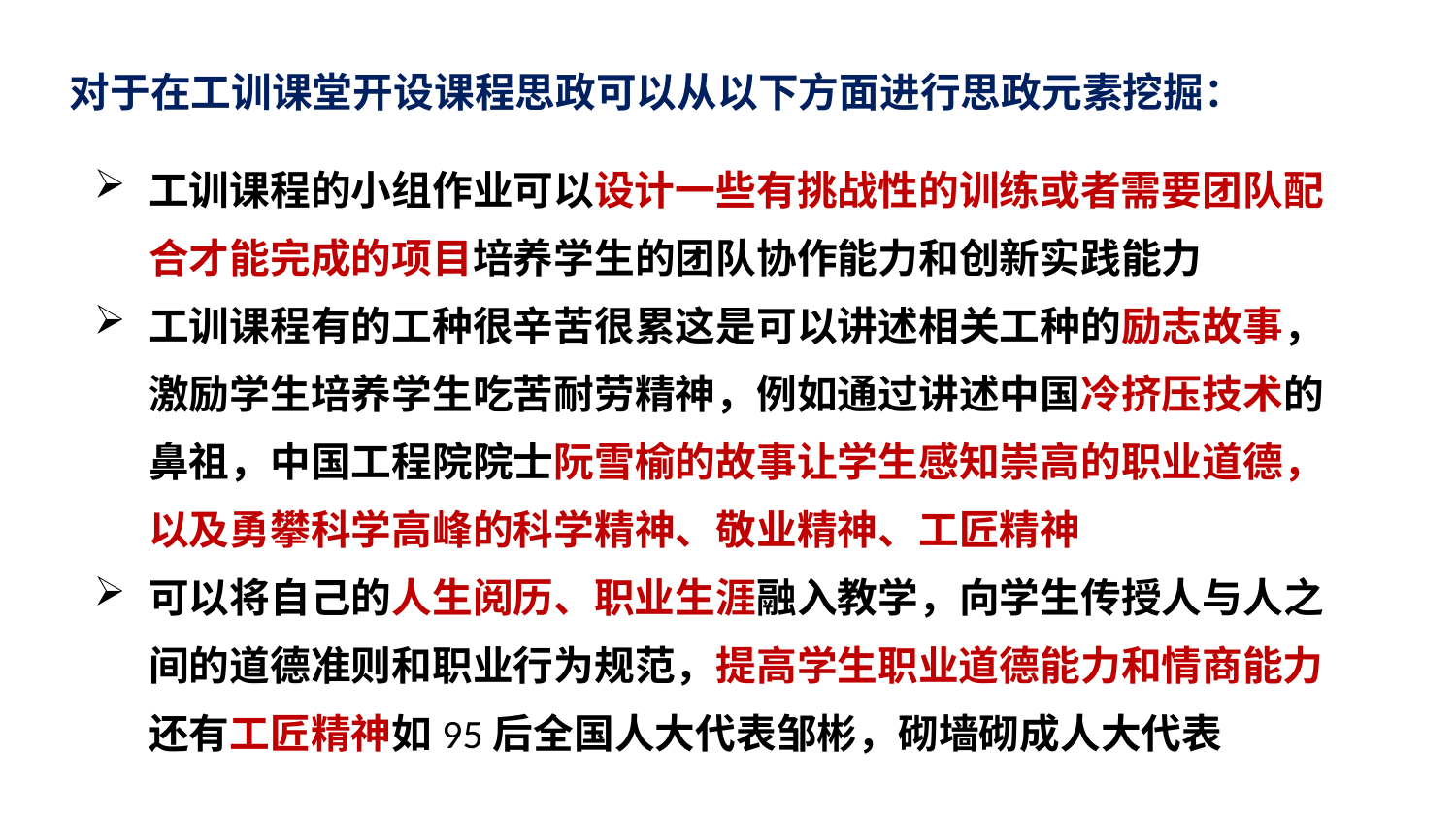

对于在工训课堂开设课程思政可以从以下方面进行思政元素挖掘：
工训课程的小组作业可以设计一些有挑战性的训练或者需要团队配合才能完成的项目培养学生的团队协作能力和创新实践能力
工训课程有的工种很辛苦很累这是可以讲述相关工种的励志故事，激励学生培养学生吃苦耐劳精神，例如通过讲述中国冷挤压技术的鼻祖，中国工程院院士阮雪榆的故事让学生感知崇高的职业道德，以及勇攀科学高峰的科学精神、敬业精神、工匠精神
可以将自己的人生阅历、职业生涯融入教学，向学生传授人与人之间的道德准则和职业行为规范，提高学生职业道德能力和情商能力还有工匠精神如95后全国人大代表邹彬，砌墙砌成人大代表